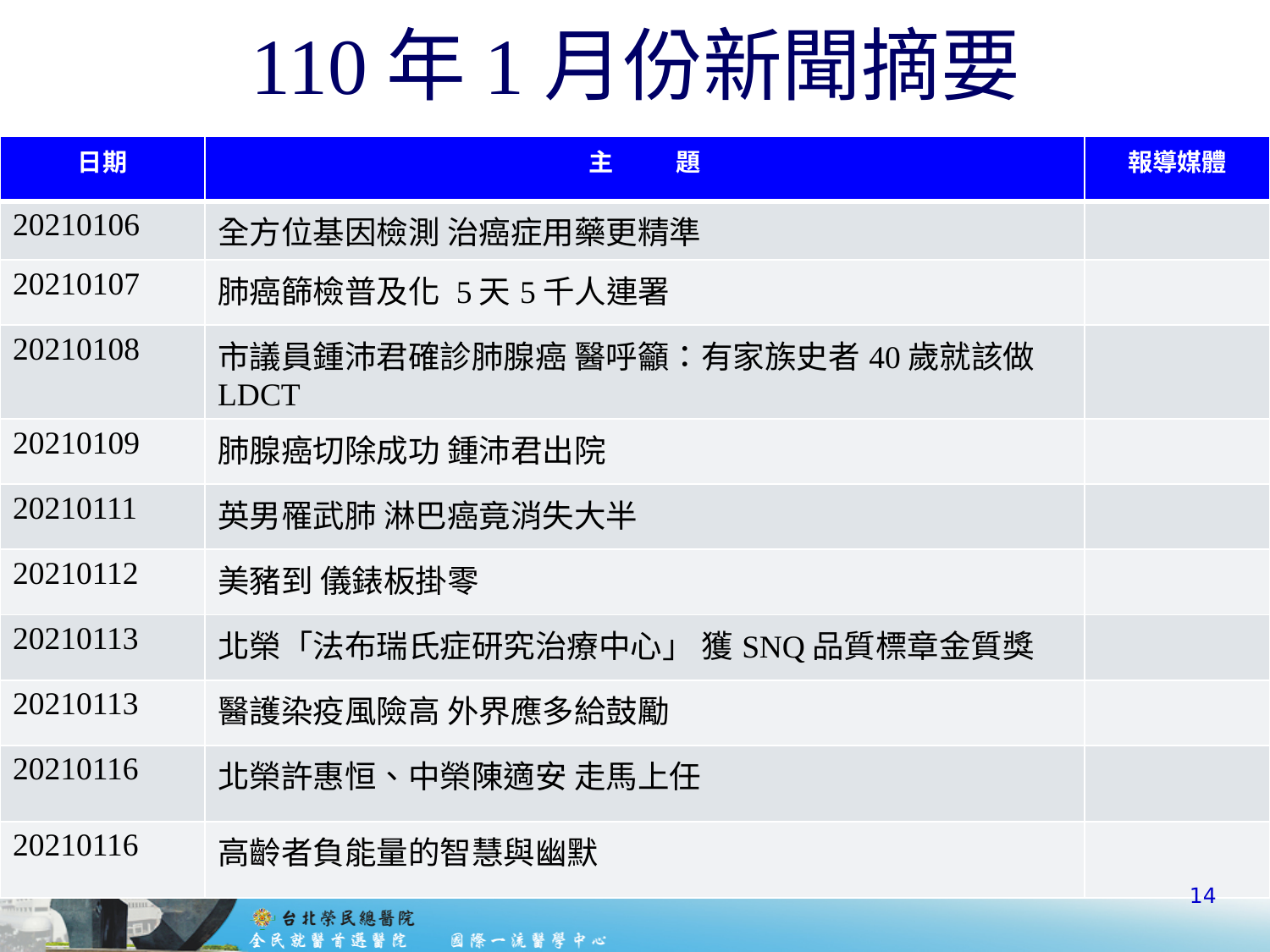

# 110年1月份新聞摘要
| 日期 | 主 題 | 報導媒體 |
| --- | --- | --- |
| 20210106 | 全方位基因檢測 治癌症用藥更精準 |  |
| 20210107 | 肺癌篩檢普及化 5天5千人連署 |  |
| 20210108 | 市議員鍾沛君確診肺腺癌 醫呼籲：有家族史者40歲就該做LDCT |  |
| 20210109 | 肺腺癌切除成功 鍾沛君出院 |  |
| 20210111 | 英男罹武肺 淋巴癌竟消失大半 |  |
| 20210112 | 美豬到 儀錶板掛零 |  |
| 20210113 | 北榮「法布瑞氏症研究治療中心」 獲SNQ品質標章金質獎 |  |
| 20210113 | 醫護染疫風險高 外界應多給鼓勵 |  |
| 20210116 | 北榮許惠恒、中榮陳適安 走馬上任 |  |
| 20210116 | 高齡者負能量的智慧與幽默 |  |
14